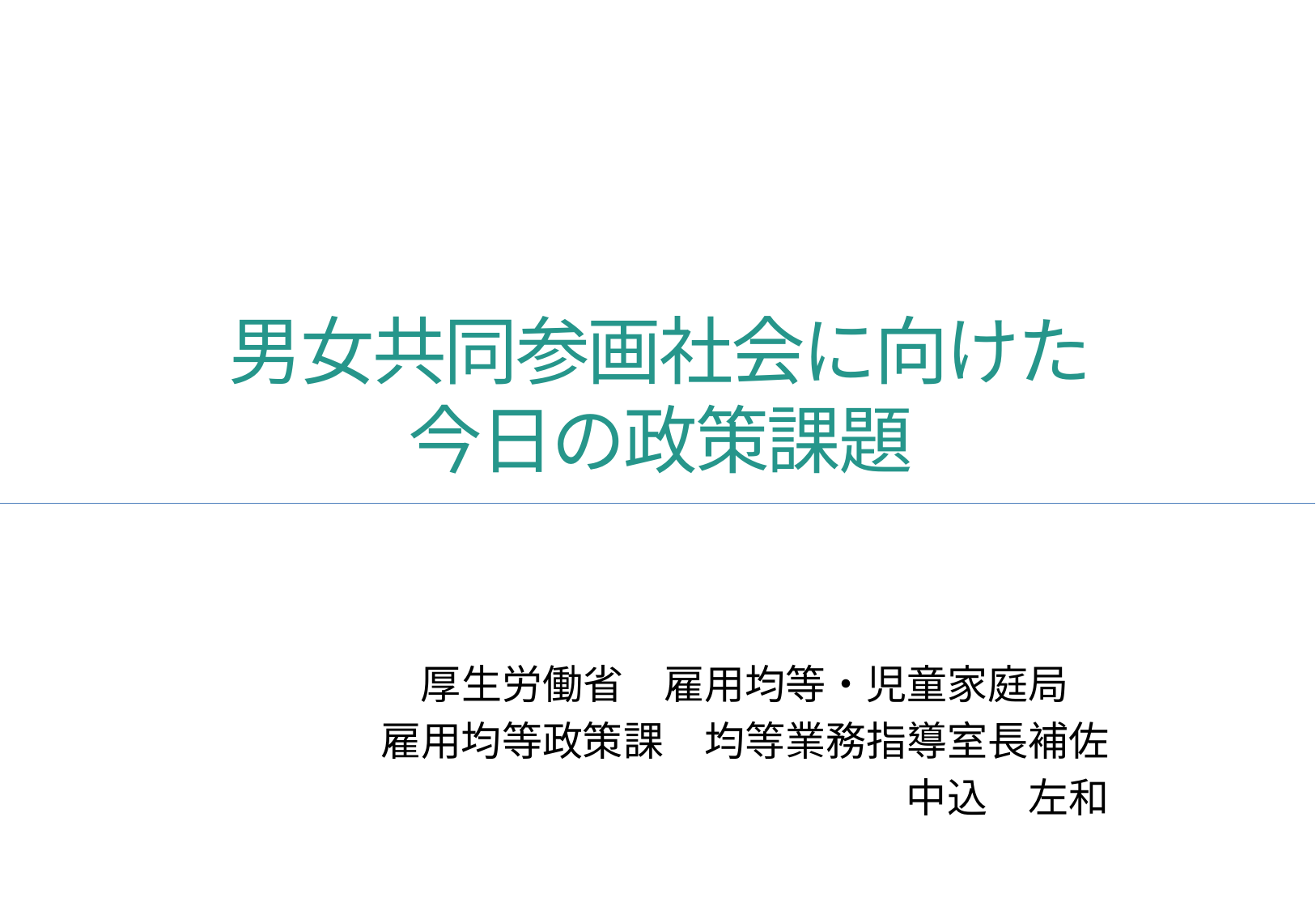

男女共同参画社会に向けた
今日の政策課題
厚生労働省　雇用均等・児童家庭局
雇用均等政策課　均等業務指導室長補佐
中込　左和